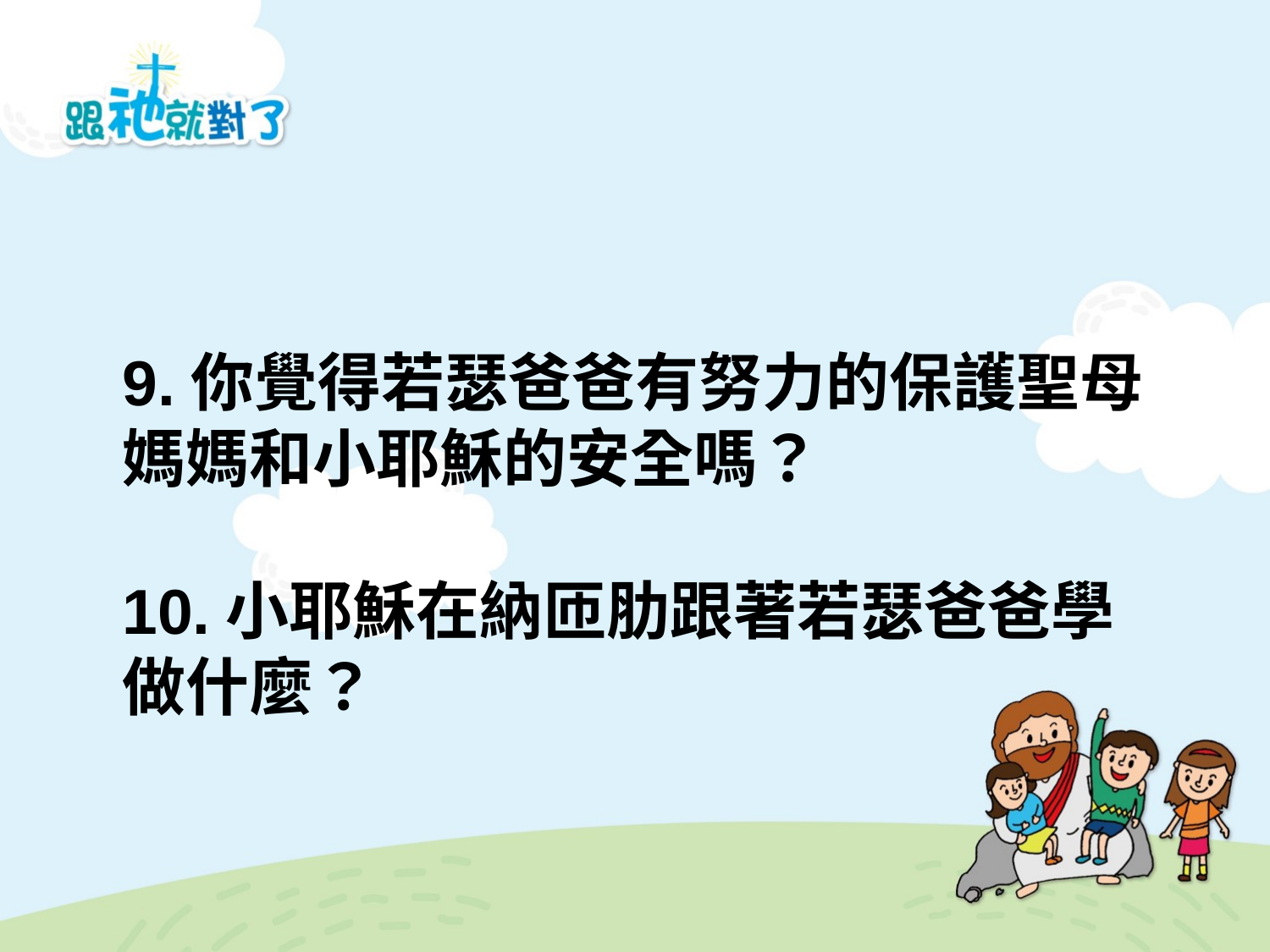

9.你覺得若瑟爸爸有努力的保護聖母媽媽和小耶穌的安全嗎？

10.小耶穌在納匝肋跟著若瑟爸爸學做什麼？